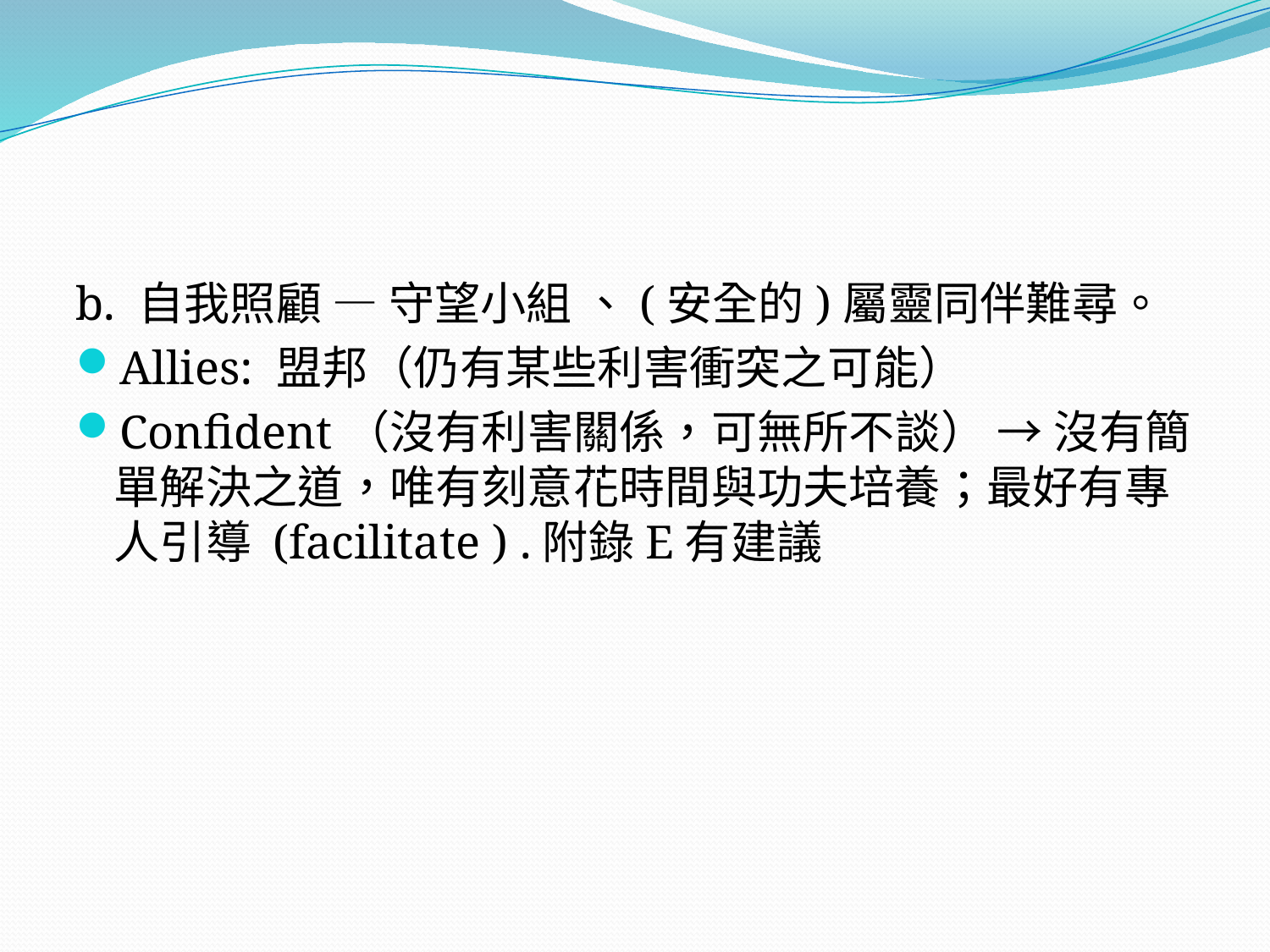

#
b. 自我照顧 — 守望小組 、(安全的)屬靈同伴難尋。
Allies: 盟邦（仍有某些利害衝突之可能）
Confident（沒有利害關係，可無所不談） → 沒有簡單解決之道，唯有刻意花時間與功夫培養；最好有專人引導 (facilitate ) .附錄E有建議